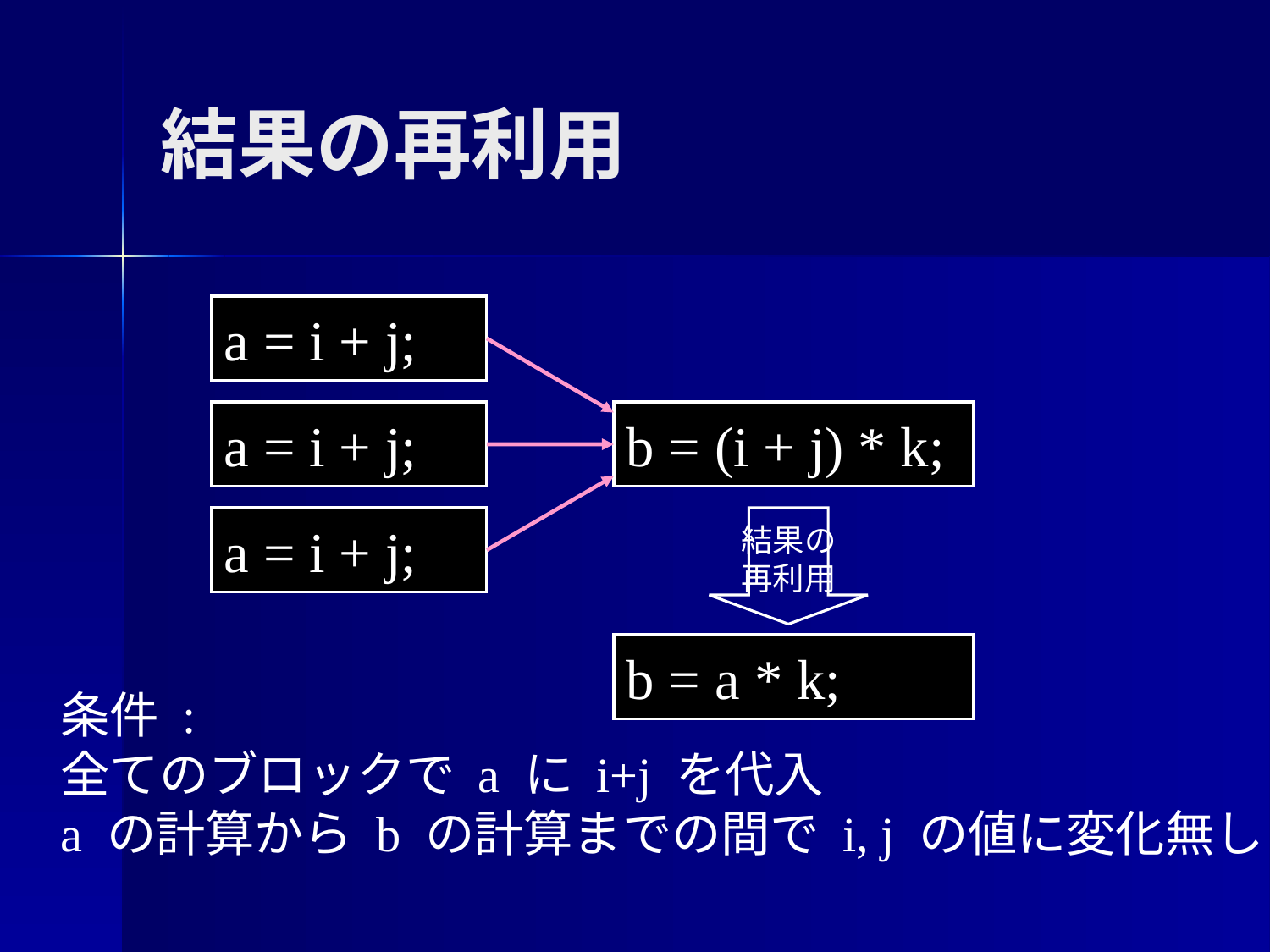

結果の再利用
a = i + j;

a = i + j;
b = (i + j) * k;

a = i + j;
結果の
再利用
b = a * k;
条件 :
全てのブロックで a に i+j を代入
a の計算から b の計算までの間で i, j の値に変化無し